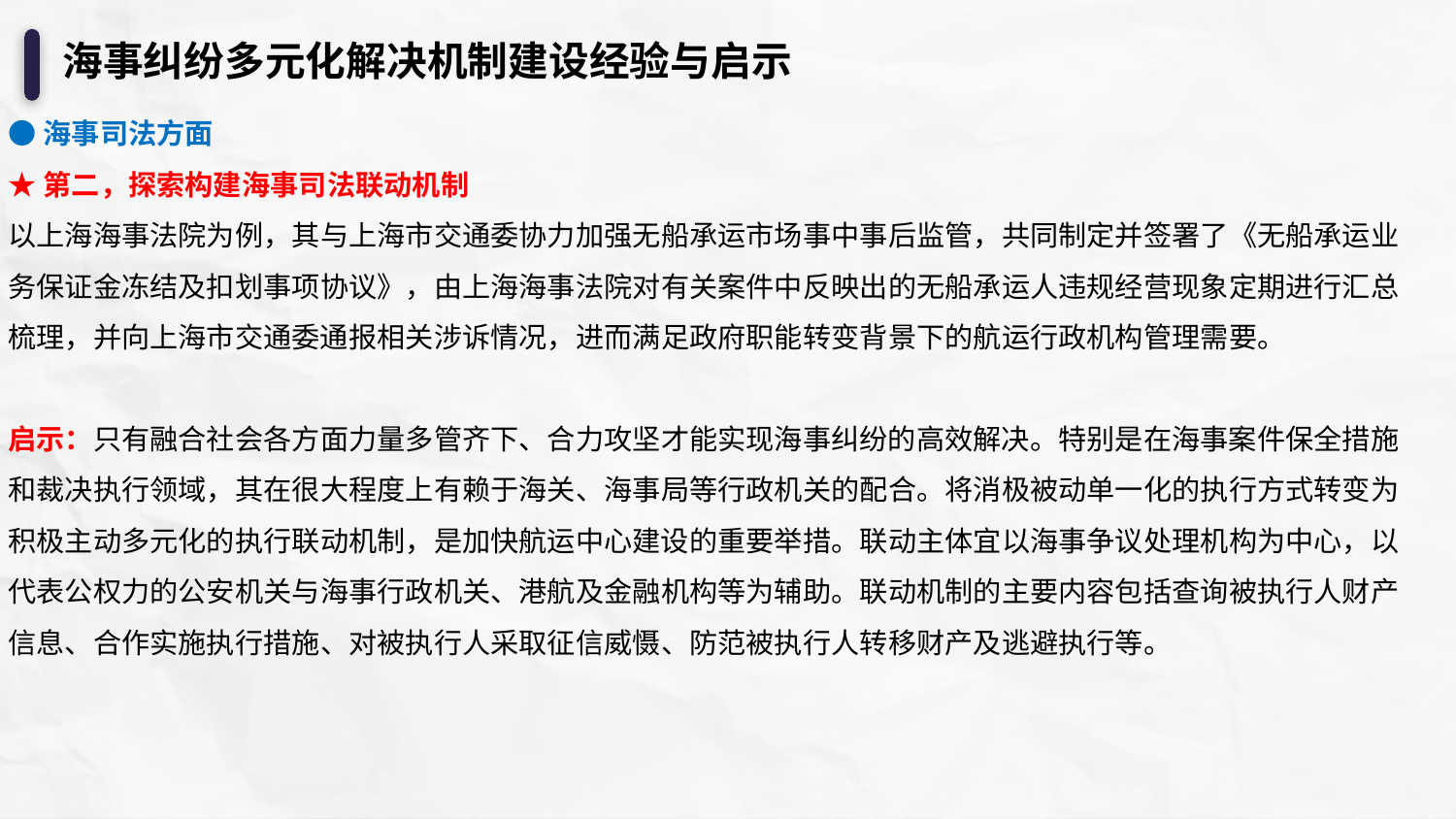

海事纠纷多元化解决机制建设经验与启示
●海事司法方面
★第二，探索构建海事司法联动机制
以上海海事法院为例，其与上海市交通委协力加强无船承运市场事中事后监管，共同制定并签署了《无船承运业务保证金冻结及扣划事项协议》，由上海海事法院对有关案件中反映出的无船承运人违规经营现象定期进行汇总梳理，并向上海市交通委通报相关涉诉情况，进而满足政府职能转变背景下的航运行政机构管理需要。

启示：只有融合社会各方面力量多管齐下、合力攻坚才能实现海事纠纷的高效解决。特别是在海事案件保全措施和裁决执行领域，其在很大程度上有赖于海关、海事局等行政机关的配合。将消极被动单一化的执行方式转变为积极主动多元化的执行联动机制，是加快航运中心建设的重要举措。联动主体宜以海事争议处理机构为中心，以代表公权力的公安机关与海事行政机关、港航及金融机构等为辅助。联动机制的主要内容包括查询被执行人财产信息、合作实施执行措施、对被执行人采取征信威慑、防范被执行人转移财产及逃避执行等。